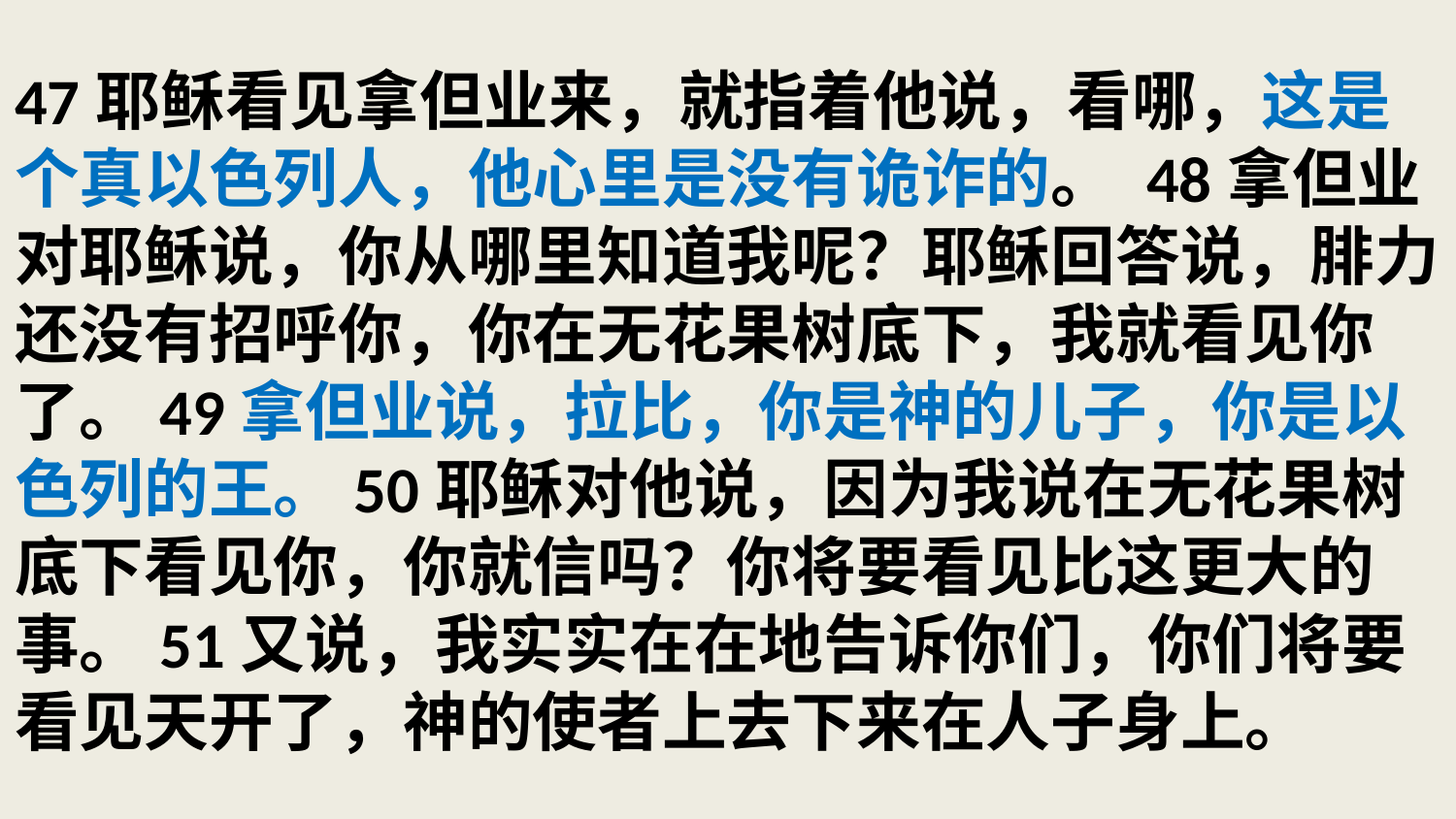

# 47耶稣看见拿但业来，就指着他说，看哪，这是个真以色列人，他心里是没有诡诈的。 48拿但业对耶稣说，你从哪里知道我呢？耶稣回答说，腓力还没有招呼你，你在无花果树底下，我就看见你了。49拿但业说，拉比，你是神的儿子，你是以色列的王。50耶稣对他说，因为我说在无花果树底下看见你，你就信吗？你将要看见比这更大的事。51又说，我实实在在地告诉你们，你们将要看见天开了，神的使者上去下来在人子身上。